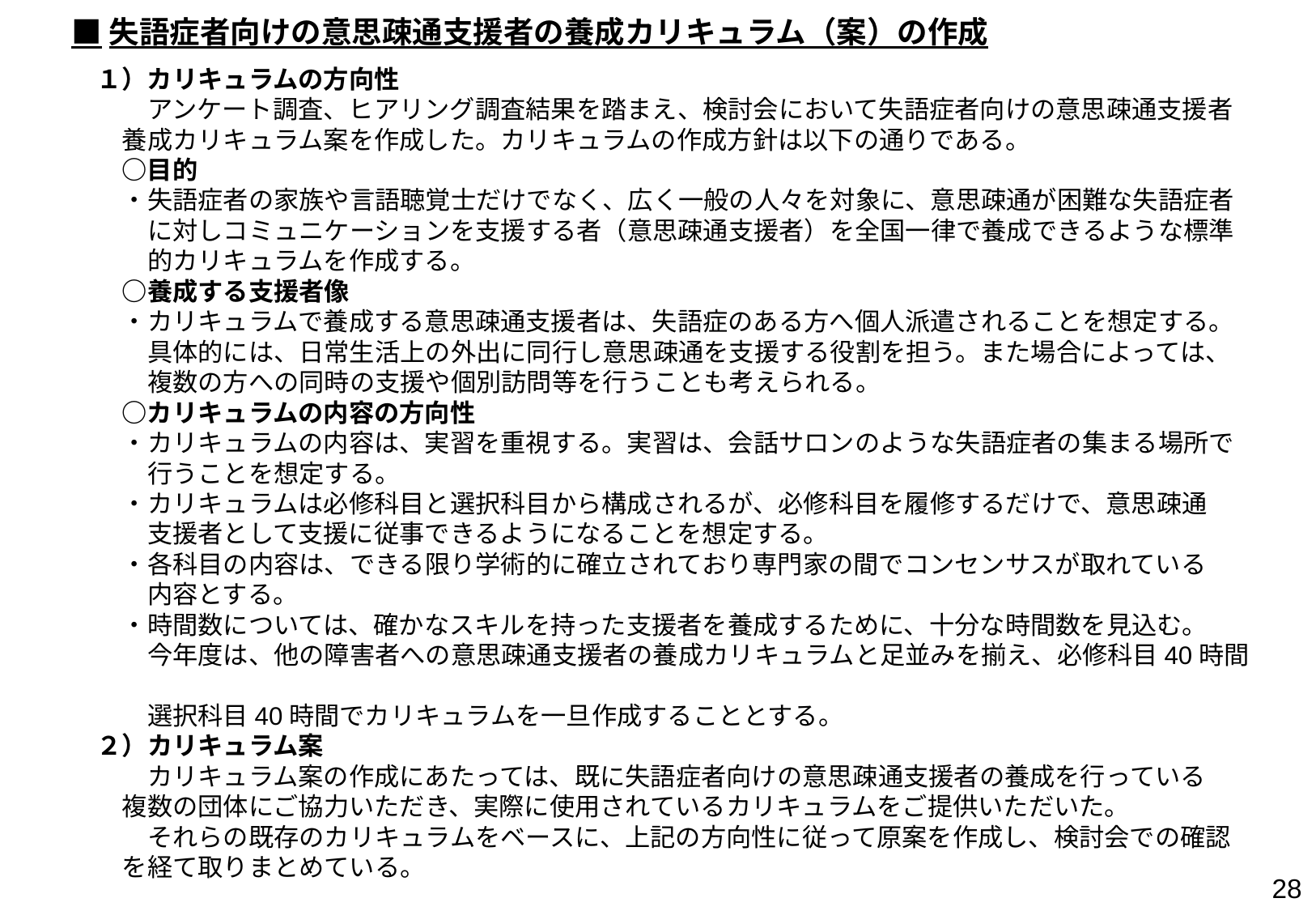

■失語症者向けの意思疎通支援者の養成カリキュラム（案）の作成

　１）カリキュラムの方向性
　　　アンケート調査、ヒアリング調査結果を踏まえ、検討会において失語症者向けの意思疎通支援者
　　養成カリキュラム案を作成した。カリキュラムの作成方針は以下の通りである。
　　○目的
　　・失語症者の家族や言語聴覚士だけでなく、広く一般の人々を対象に、意思疎通が困難な失語症者
　　　に対しコミュニケーションを支援する者（意思疎通支援者）を全国一律で養成できるような標準
　　　的カリキュラムを作成する。
　　○養成する支援者像
　　・カリキュラムで養成する意思疎通支援者は、失語症のある方へ個人派遣されることを想定する。
　　　具体的には、日常生活上の外出に同行し意思疎通を支援する役割を担う。また場合によっては、
　　　複数の方への同時の支援や個別訪問等を行うことも考えられる。
　　○カリキュラムの内容の方向性
　　・カリキュラムの内容は、実習を重視する。実習は、会話サロンのような失語症者の集まる場所で
　　　行うことを想定する。
　　・カリキュラムは必修科目と選択科目から構成されるが、必修科目を履修するだけで、意思疎通
　　　支援者として支援に従事できるようになることを想定する。
　　・各科目の内容は、できる限り学術的に確立されており専門家の間でコンセンサスが取れている
　　　内容とする。
　　・時間数については、確かなスキルを持った支援者を養成するために、十分な時間数を見込む。
　　　今年度は、他の障害者への意思疎通支援者の養成カリキュラムと足並みを揃え、必修科目40時間
　　　選択科目40時間でカリキュラムを一旦作成することとする。
　２）カリキュラム案
　　　カリキュラム案の作成にあたっては、既に失語症者向けの意思疎通支援者の養成を行っている
　　複数の団体にご協力いただき、実際に使用されているカリキュラムをご提供いただいた。
　　　それらの既存のカリキュラムをベースに、上記の方向性に従って原案を作成し、検討会での確認
　　を経て取りまとめている。

28